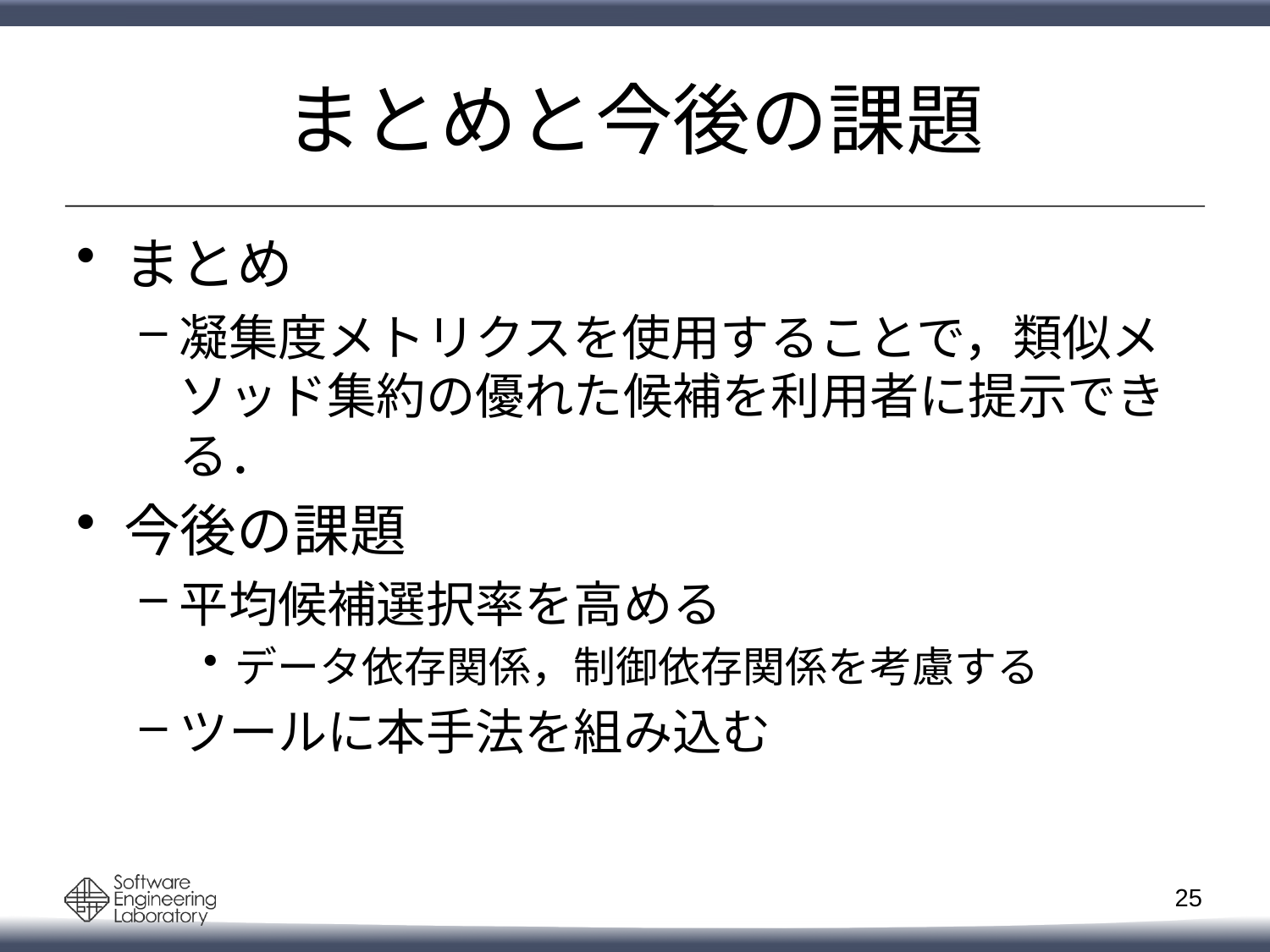

# まとめと今後の課題
まとめ
凝集度メトリクスを使用することで，類似メソッド集約の優れた候補を利用者に提示できる．
今後の課題
平均候補選択率を高める
データ依存関係，制御依存関係を考慮する
ツールに本手法を組み込む
25